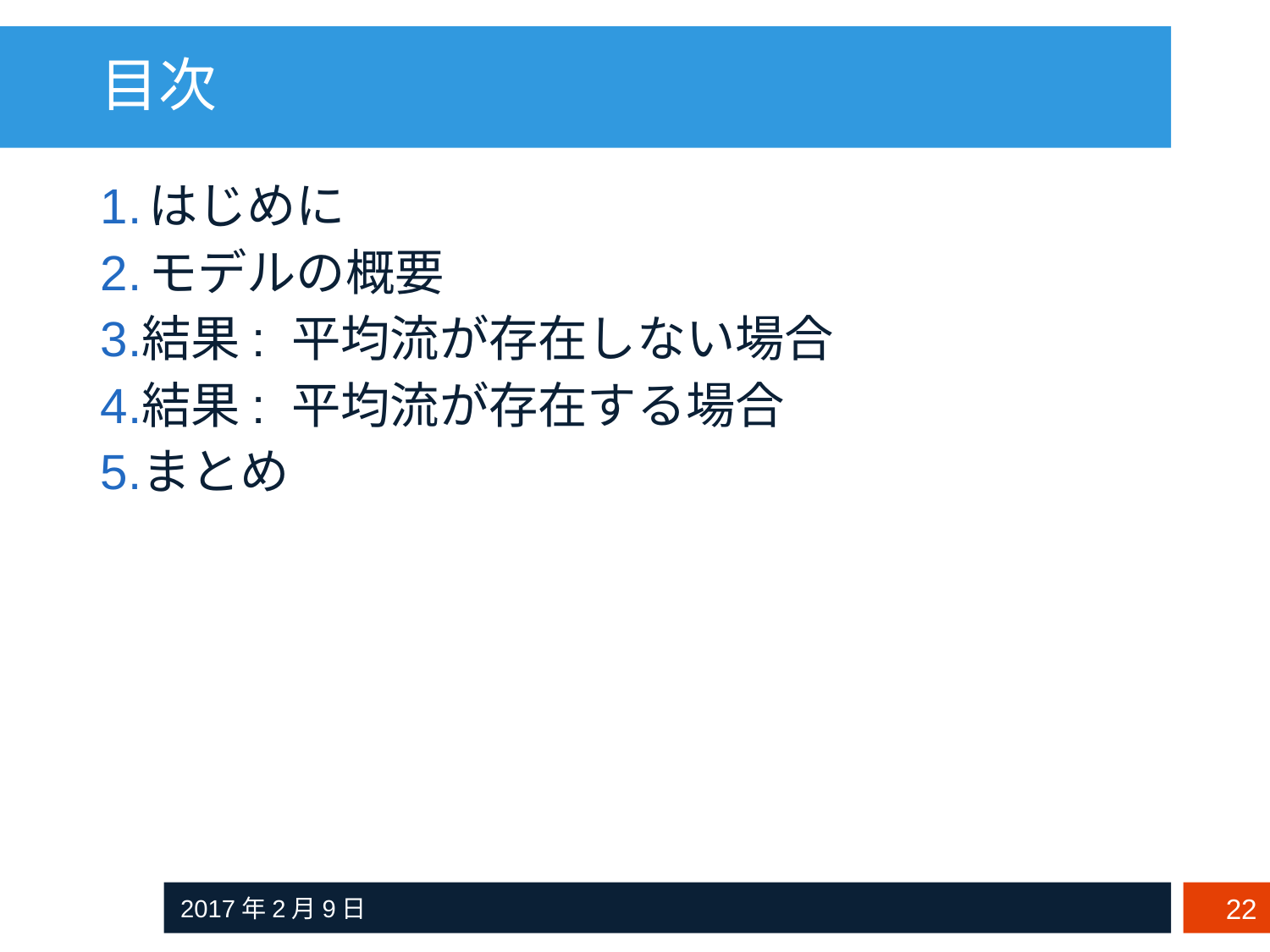

# 目次
はじめに
モデルの概要
結果: 平均流が存在しない場合
結果: 平均流が存在する場合
まとめ

2017年2月9日
22